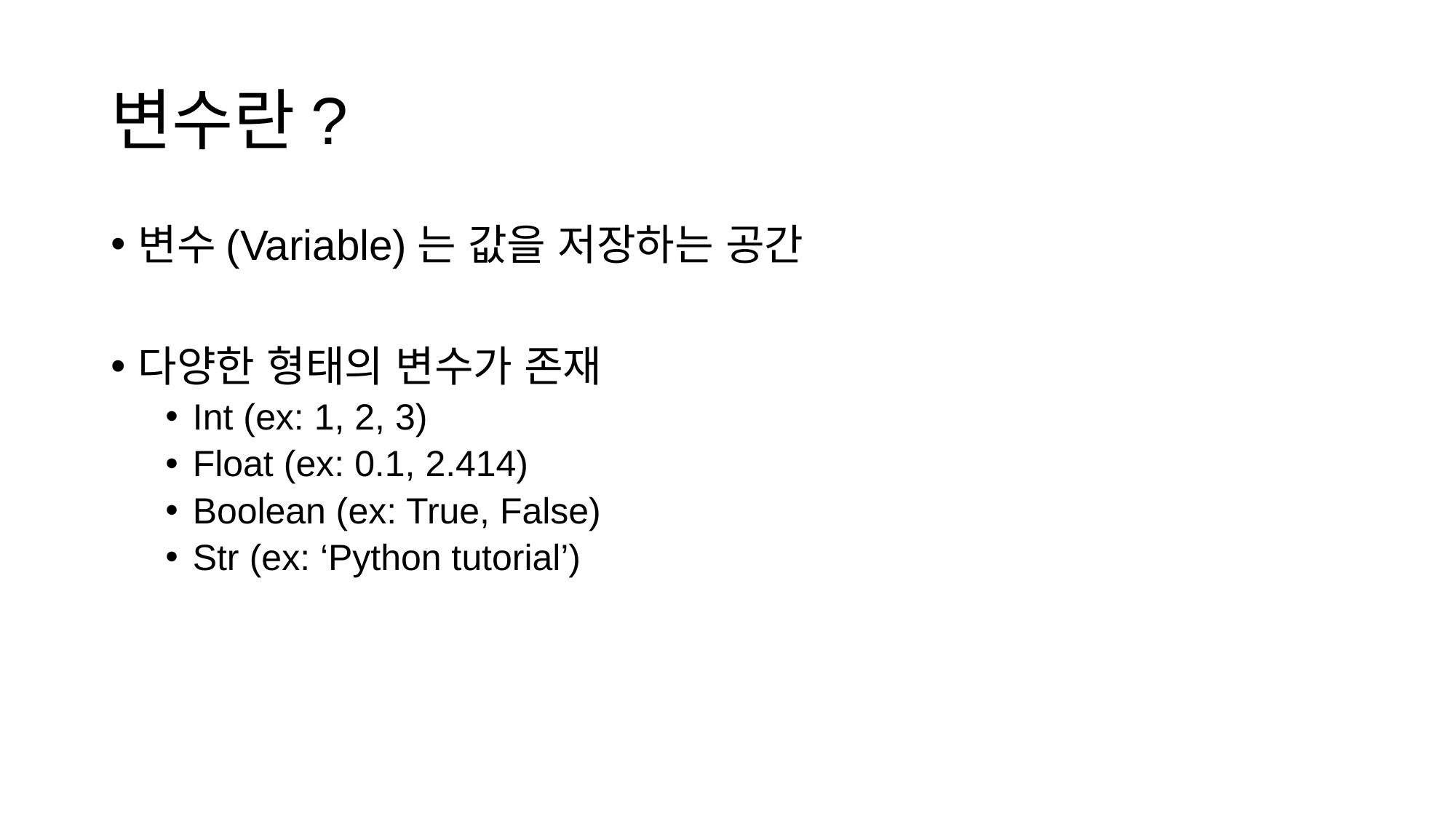

# 변수란?
변수(Variable)는 값을 저장하는 공간

다양한 형태의 변수가 존재
Int (ex: 1, 2, 3)
Float (ex: 0.1, 2.414)
Boolean (ex: True, False)
Str (ex: ‘Python tutorial’)